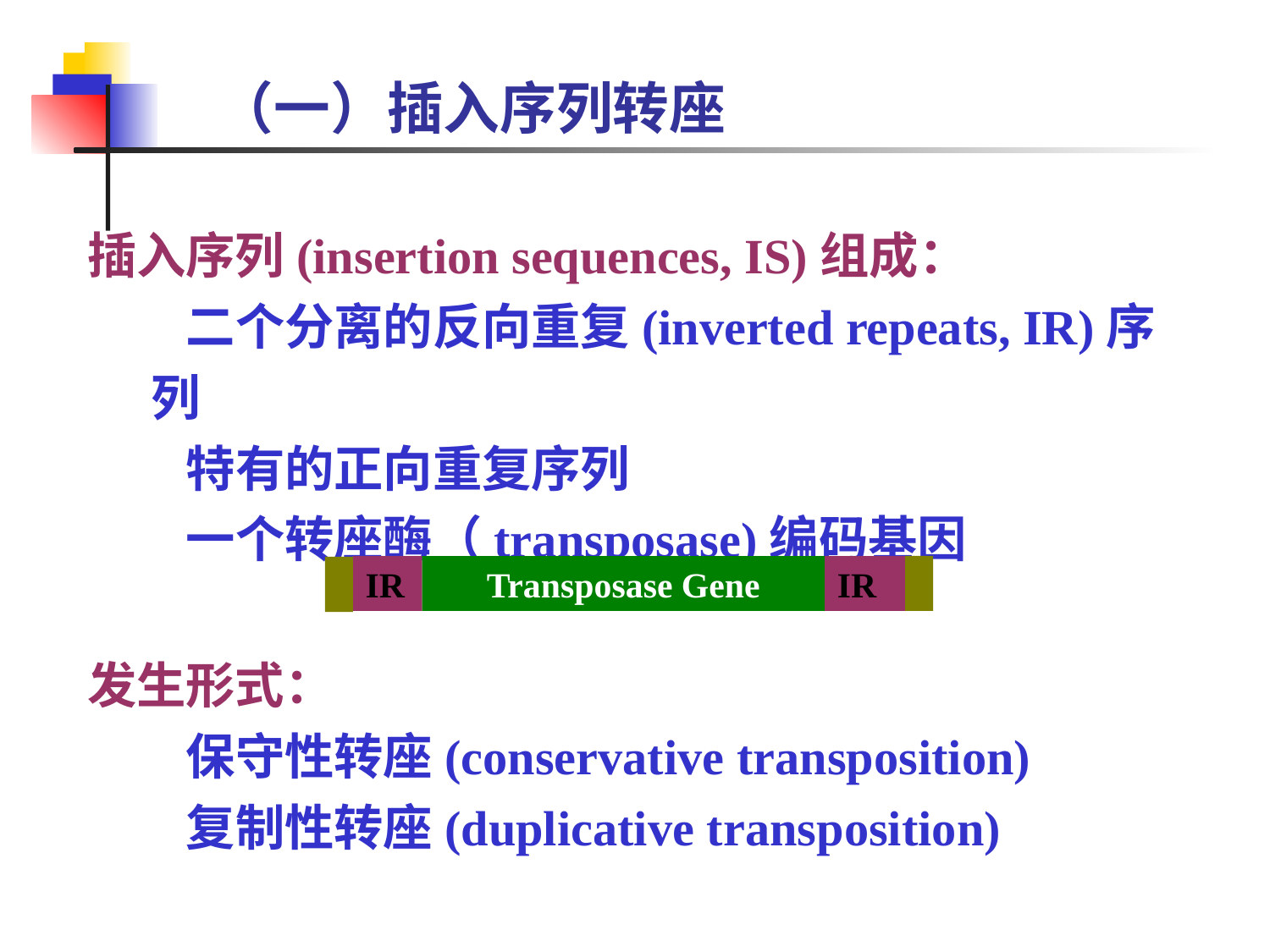

（一）插入序列转座
插入序列(insertion sequences, IS)组成：
二个分离的反向重复(inverted repeats, IR)序列
特有的正向重复序列
一个转座酶（transposase)编码基因

IR
Transposase Gene
IR

发生形式：
保守性转座(conservative transposition)
复制性转座(duplicative transposition)